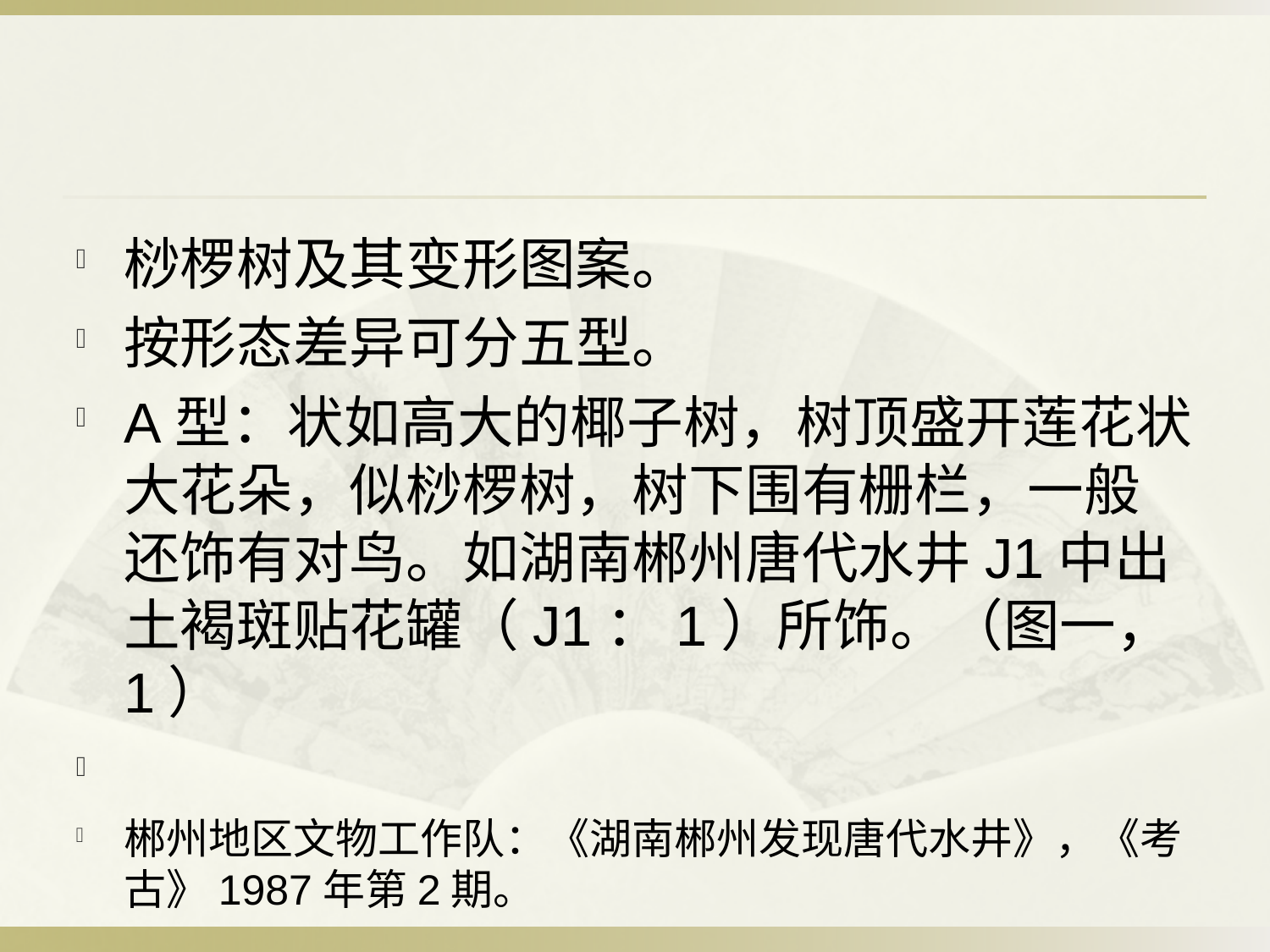

#
桫椤树及其变形图案。
按形态差异可分五型。
A型：状如高大的椰子树，树顶盛开莲花状大花朵，似桫椤树，树下围有栅栏，一般还饰有对鸟。如湖南郴州唐代水井J1中出土褐斑贴花罐（J1：1）所饰。（图一，1）

郴州地区文物工作队：《湖南郴州发现唐代水井》，《考古》1987年第2期。